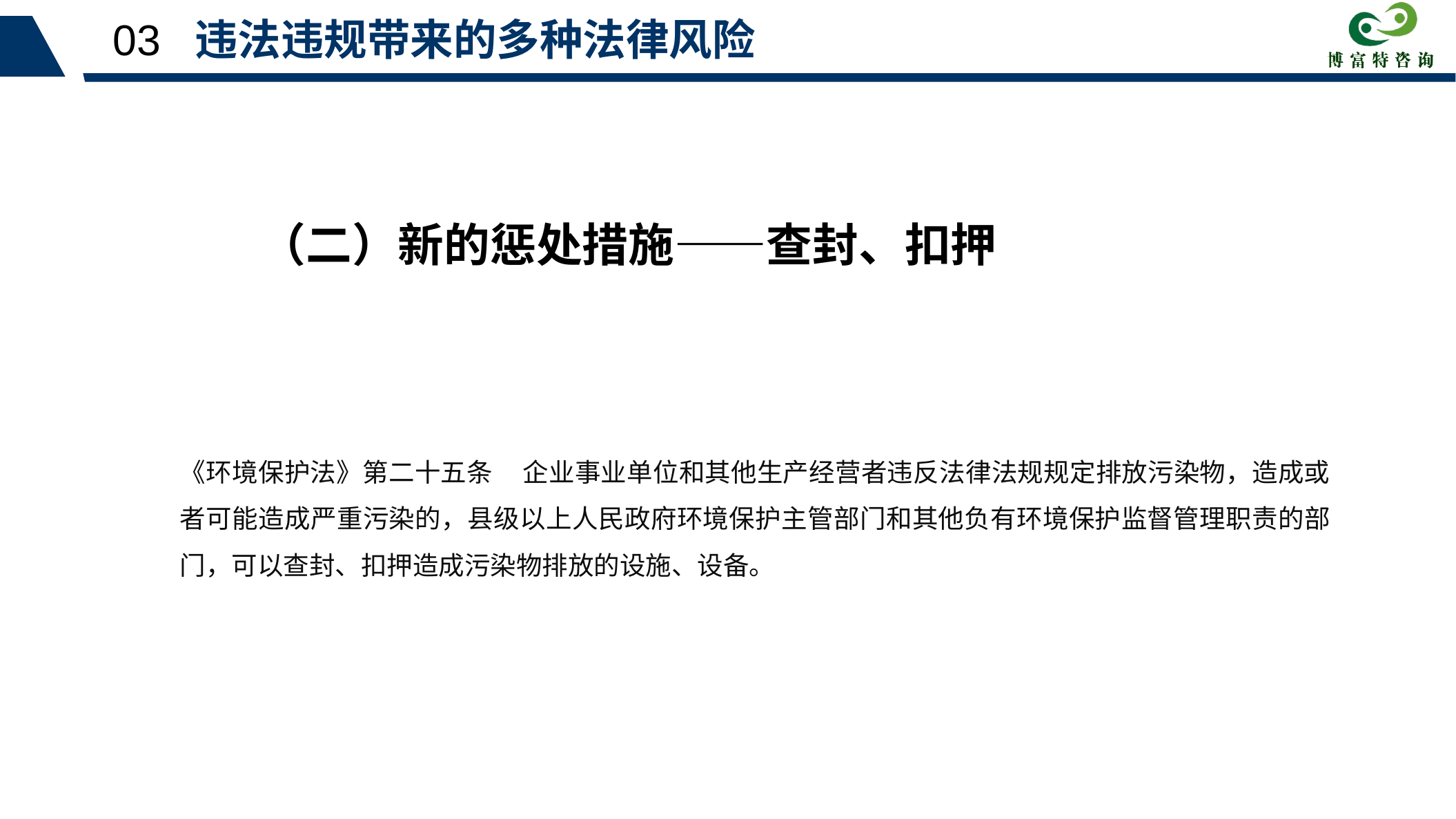

03  违法违规带来的多种法律风险

（二）新的惩处措施——查封、扣押
《环境保护法》第二十五条     企业事业单位和其他生产经营者违反法律法规规定排放污染物，造成或者可能造成严重污染的，县级以上人民政府环境保护主管部门和其他负有环境保护监督管理职责的部门，可以查封、扣押造成污染物排放的设施、设备。